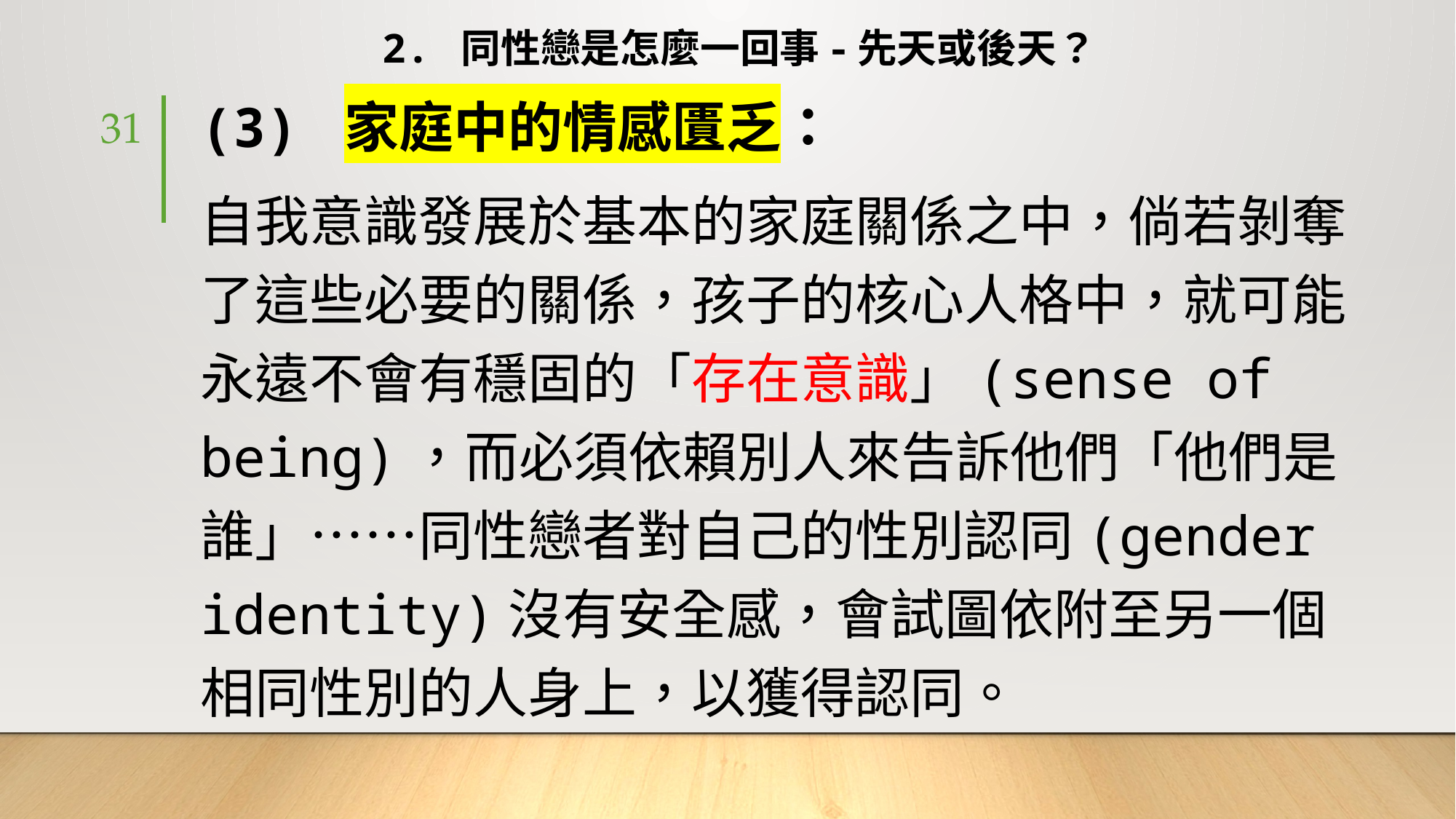

# 2. 同性戀是怎麼一回事-先天或後天？
(3) 家庭中的情感匱乏：
自我意識發展於基本的家庭關係之中，倘若剝奪了這些必要的關係，孩子的核心人格中，就可能永遠不會有穩固的「存在意識」(sense of being)，而必須依賴別人來告訴他們「他們是誰」……同性戀者對自己的性別認同(gender identity)沒有安全感，會試圖依附至另一個相同性別的人身上，以獲得認同。

31